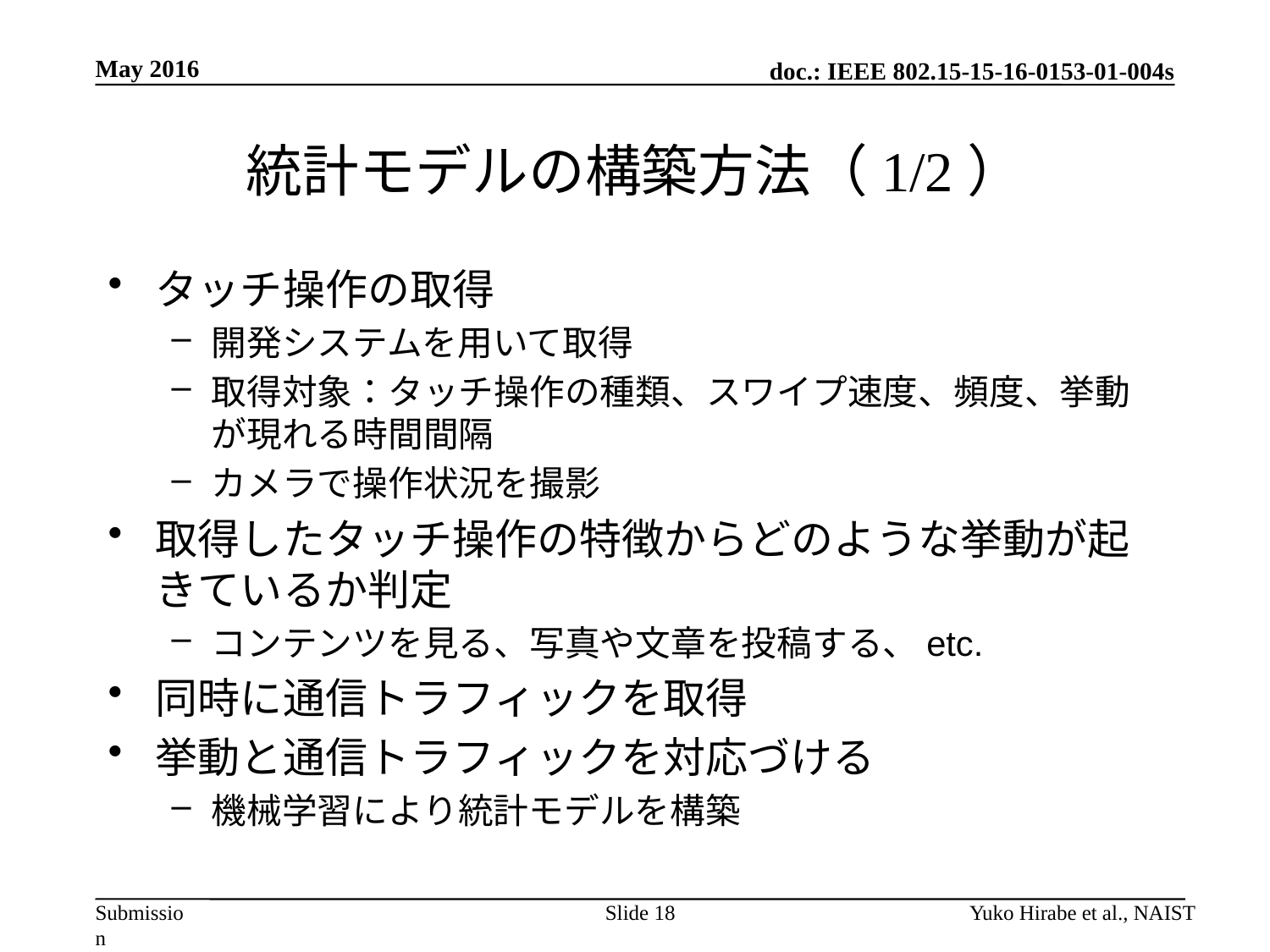

May 2016
# 統計モデルの構築方法（1/2）
タッチ操作の取得
開発システムを用いて取得
取得対象：タッチ操作の種類、スワイプ速度、頻度、挙動が現れる時間間隔
カメラで操作状況を撮影
取得したタッチ操作の特徴からどのような挙動が起きているか判定
コンテンツを見る、写真や文章を投稿する、etc.
同時に通信トラフィックを取得
挙動と通信トラフィックを対応づける
機械学習により統計モデルを構築
Slide 18
Yuko Hirabe et al., NAIST